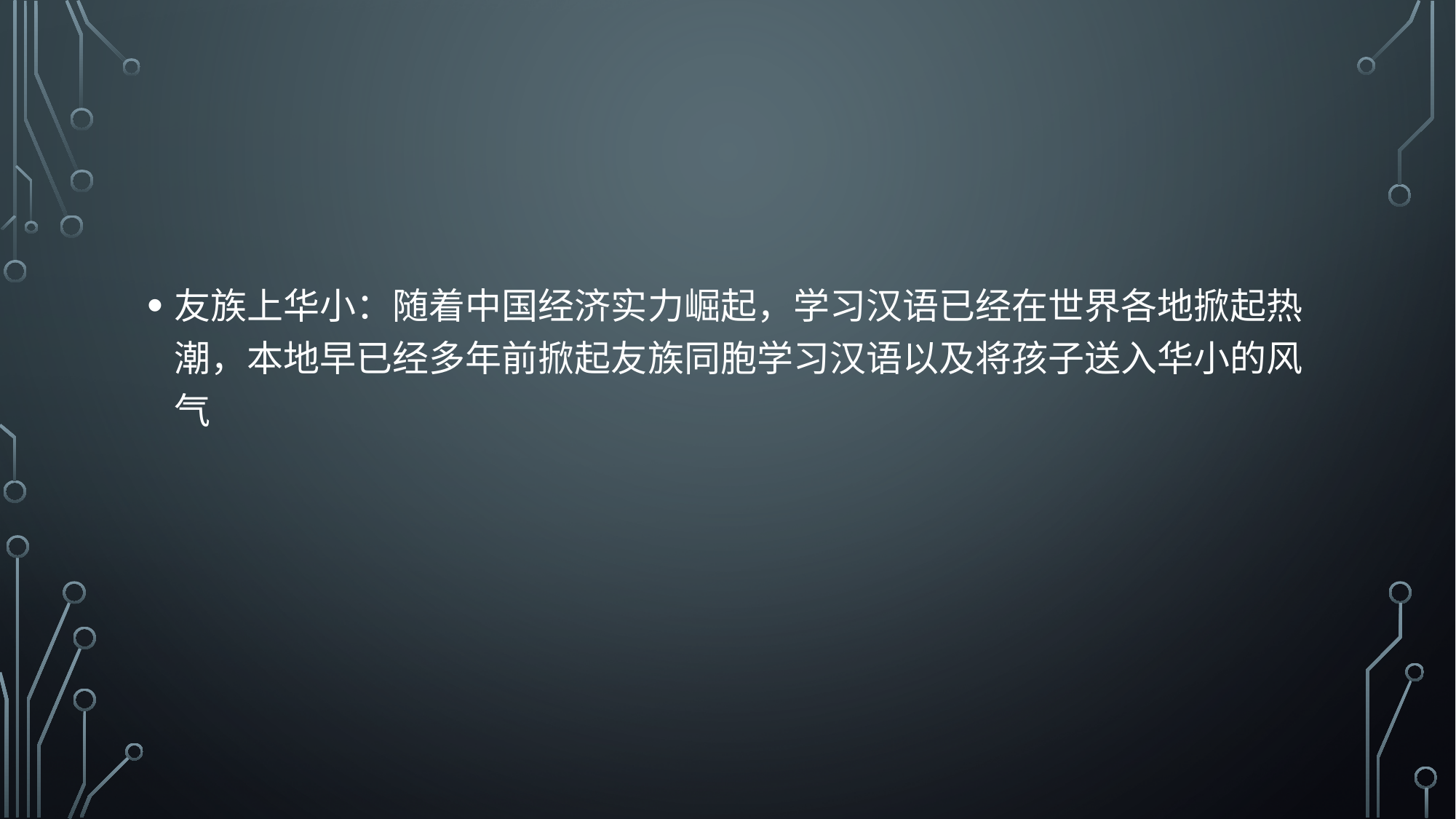

#
友族上华小：随着中国经济实力崛起，学习汉语已经在世界各地掀起热潮，本地早已经多年前掀起友族同胞学习汉语以及将孩子送入华小的风气